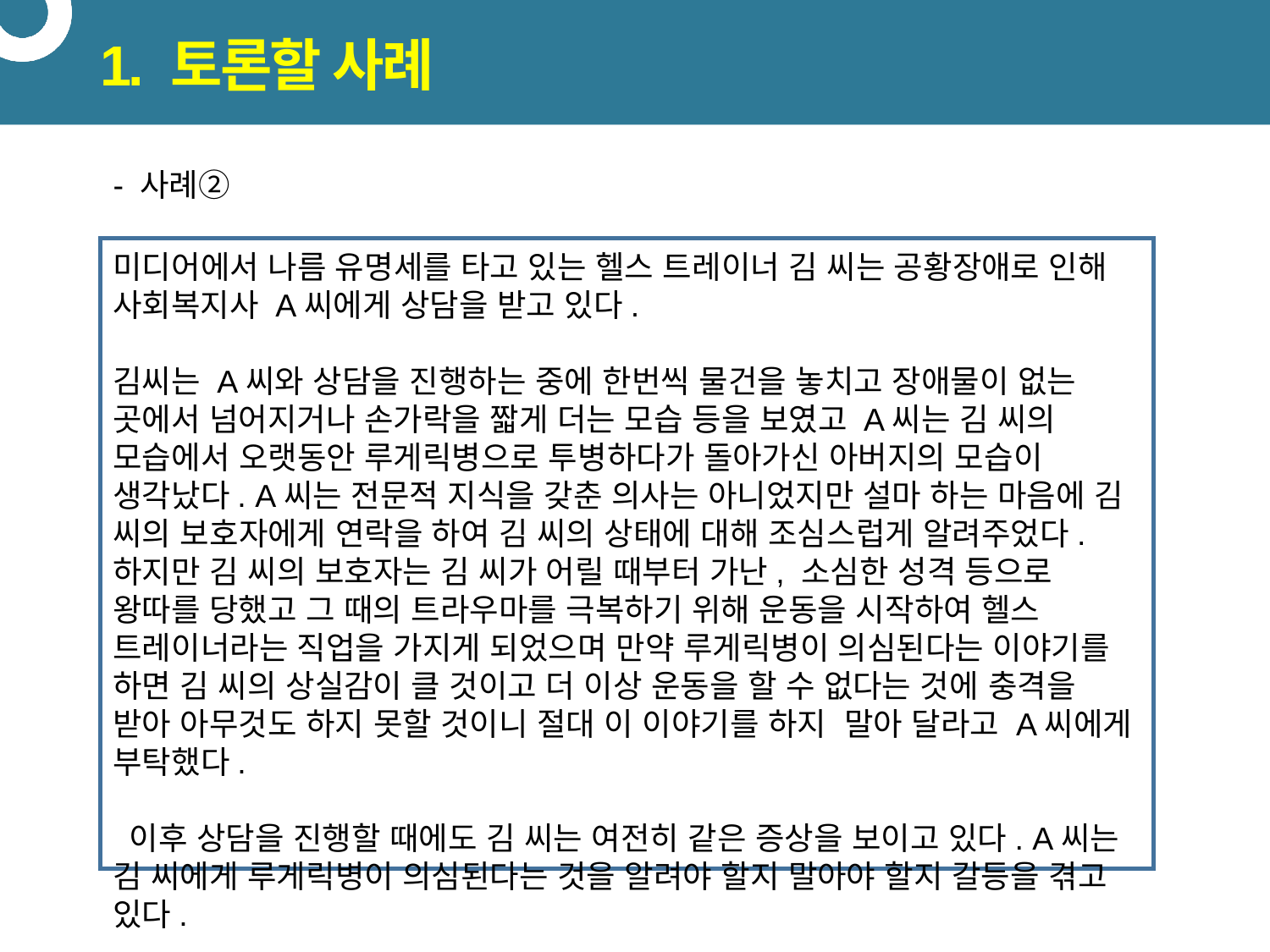

# 1. 토론할 사례
- 사례②

미디어에서 나름 유명세를 타고 있는 헬스 트레이너 김 씨는 공황장애로 인해 사회복지사 A씨에게 상담을 받고 있다.

김씨는 A씨와 상담을 진행하는 중에 한번씩 물건을 놓치고 장애물이 없는 곳에서 넘어지거나 손가락을 짧게 더는 모습 등을 보였고 A씨는 김 씨의 모습에서 오랫동안 루게릭병으로 투병하다가 돌아가신 아버지의 모습이 생각났다. A씨는 전문적 지식을 갖춘 의사는 아니었지만 설마 하는 마음에 김 씨의 보호자에게 연락을 하여 김 씨의 상태에 대해 조심스럽게 알려주었다. 하지만 김 씨의 보호자는 김 씨가 어릴 때부터 가난, 소심한 성격 등으로 왕따를 당했고 그 때의 트라우마를 극복하기 위해 운동을 시작하여 헬스 트레이너라는 직업을 가지게 되었으며 만약 루게릭병이 의심된다는 이야기를 하면 김 씨의 상실감이 클 것이고 더 이상 운동을 할 수 없다는 것에 충격을 받아 아무것도 하지 못할 것이니 절대 이 이야기를 하지  말아 달라고 A씨에게 부탁했다.

 이후 상담을 진행할 때에도 김 씨는 여전히 같은 증상을 보이고 있다. A씨는 김 씨에게 루게릭병이 의심된다는 것을 알려야 할지 말아야 할지 갈등을 겪고 있다.